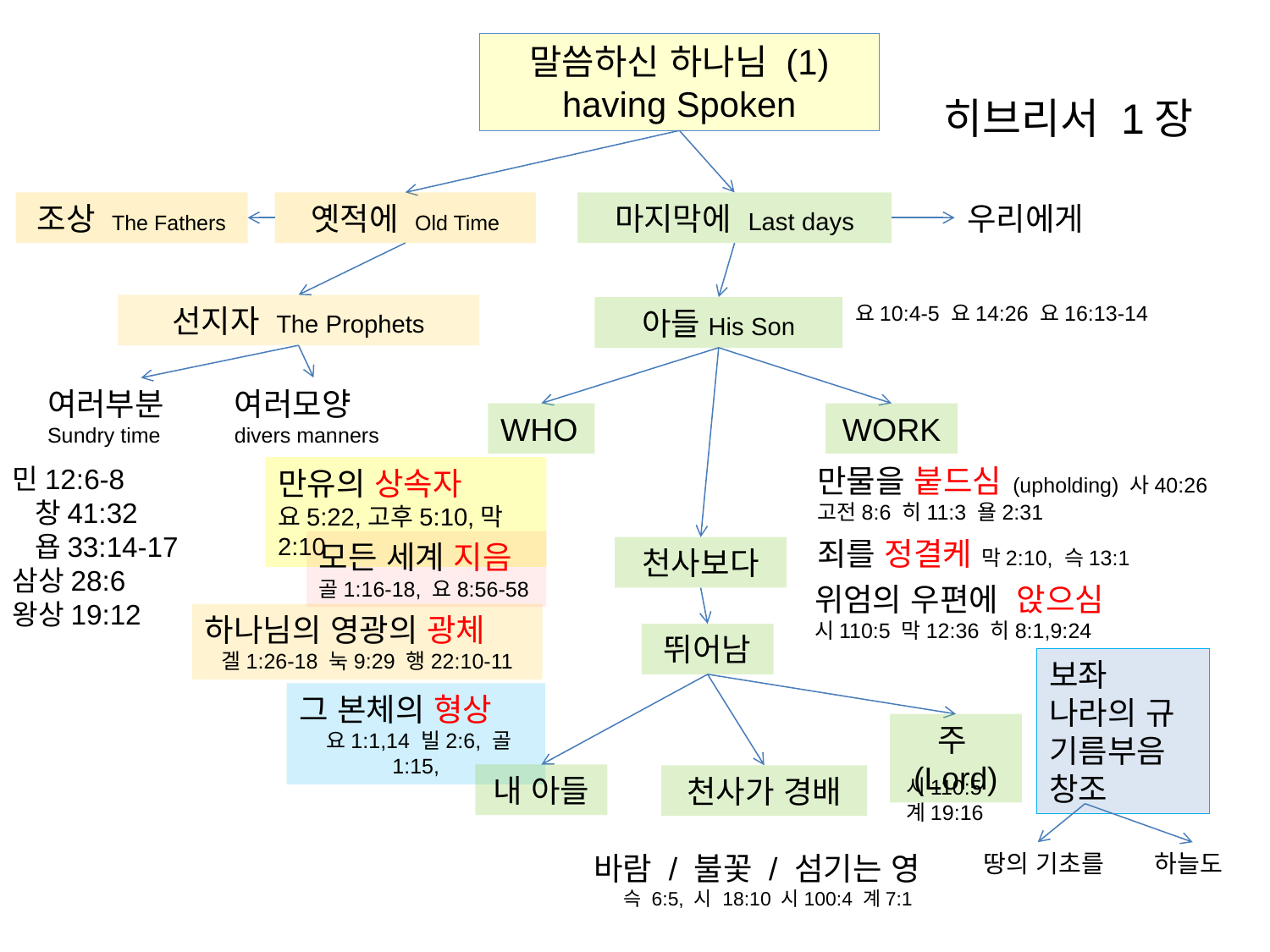

말씀하신 하나님 (1)
having Spoken
# 히브리서 1장
조상 The Fathers
옛적에 Old Time
마지막에 Last days
우리에게
요10:4-5 요14:26 요16:13-14
선지자 The Prophets
아들His Son
여러모양
divers manners
여러부분
Sundry time
WHO
WORK
만물을 붙드심 (upholding) 사40:26
고전8:6 히11:3 욜2:31
민12:6-8
  창41:32
  욥33:14-17
삼상28:6
왕상19:12

만유의 상속자
요5:22,고후5:10,막2:10
죄를 정결케 막2:10, 슥13:1
모든 세계 지음
골1:16-18, 요8:56-58
천사보다
위엄의 우편에  앉으심
시110:5 막12:36 히8:1,9:24
하나님의 영광의 광체
겔1:26-18 눅9:29 행22:10-11
뛰어남
보좌
나라의 규
기름부음
창조
그 본체의 형상
 요1:1,14 빌2:6, 골1:15,
주(Lord)
내 아들
천사가 경배
시110:5
계19:16
바람 / 불꽃 / 섬기는 영
슥 6:5, 시 18:10 시100:4 계7:1
 땅의 기초를
하늘도